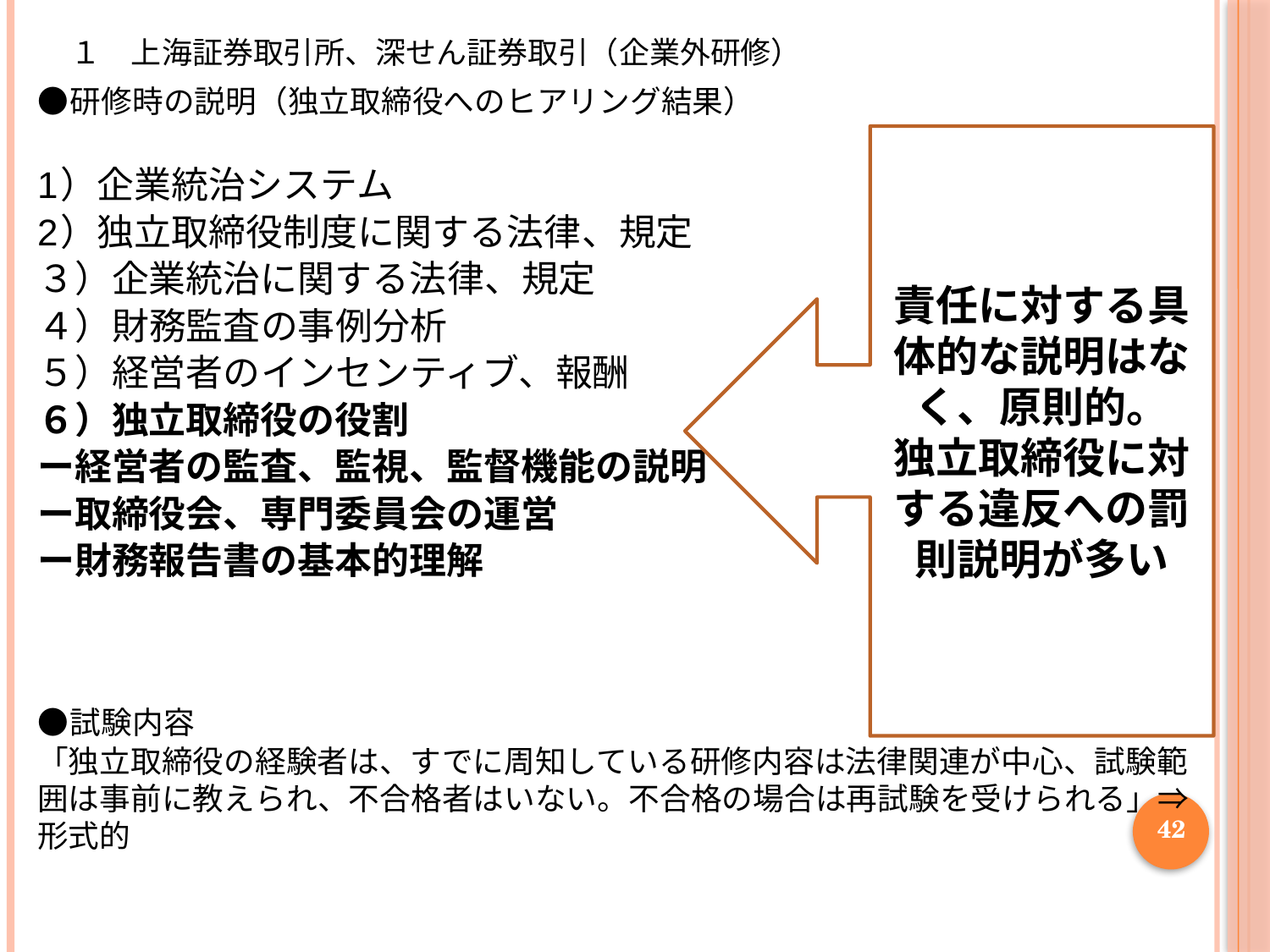

# １　上海証券取引所、深せん証券取引（企業外研修）
●研修時の説明（独立取締役へのヒアリング結果）

1）企業統治システム
2）独立取締役制度に関する法律、規定
３）企業統治に関する法律、規定
４）財務監査の事例分析
５）経営者のインセンティブ、報酬
６）独立取締役の役割
ー経営者の監査、監視、監督機能の説明
ー取締役会、専門委員会の運営
ー財務報告書の基本的理解

●試験内容
「独立取締役の経験者は、すでに周知している研修内容は法律関連が中心、試験範囲は事前に教えられ、不合格者はいない。不合格の場合は再試験を受けられる」⇒形式的

責任に対する具体的な説明はなく、原則的。
独立取締役に対する違反への罰則説明が多い
42